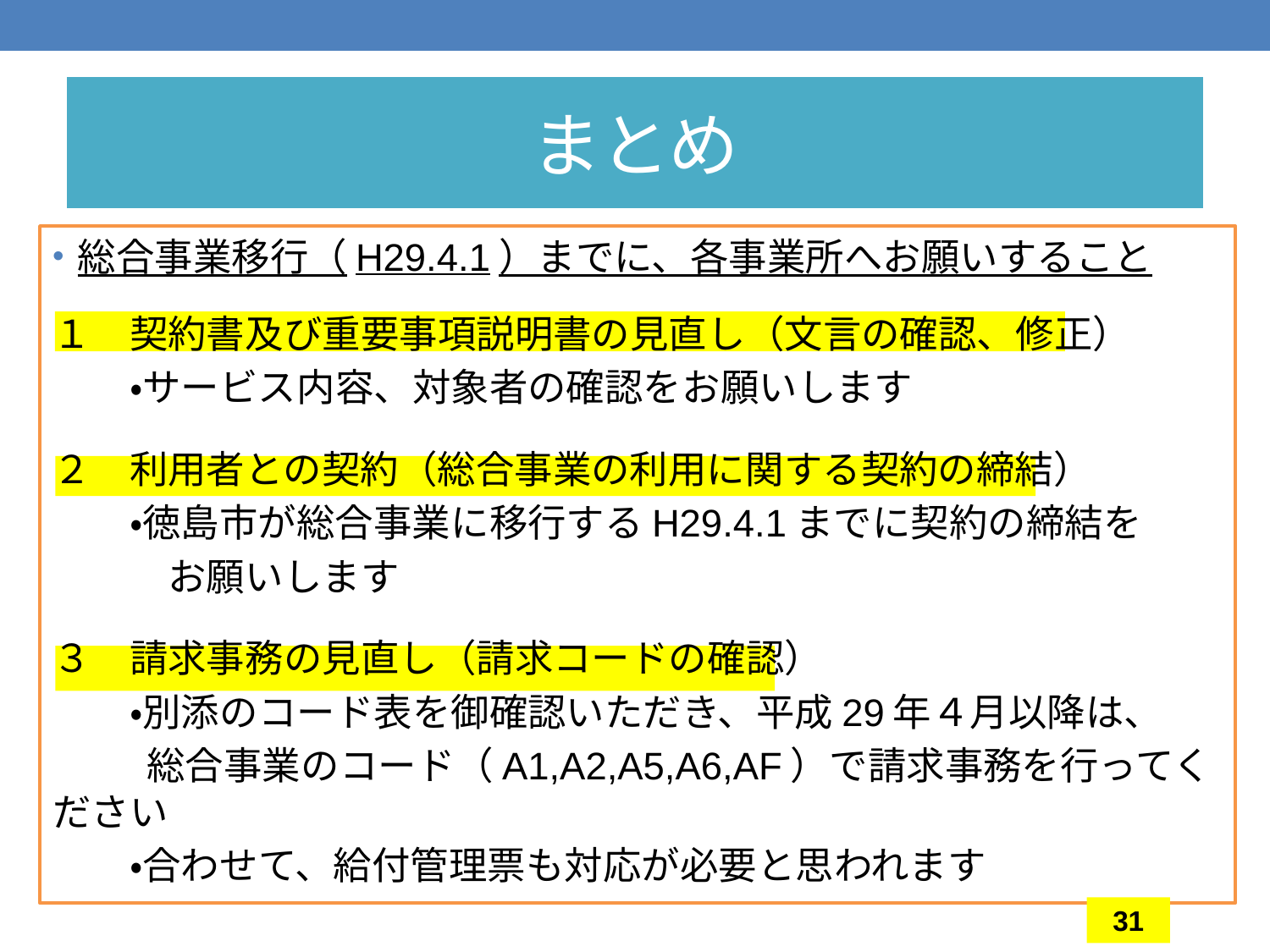

# まとめ
総合事業移行（H29.4.1）までに、各事業所へお願いすること

１　契約書及び重要事項説明書の見直し（文言の確認、修正）
　　・サービス内容、対象者の確認をお願いします

２　利用者との契約（総合事業の利用に関する契約の締結）
　　・徳島市が総合事業に移行するH29.4.1までに契約の締結を
　　　お願いします

３　請求事務の見直し（請求コードの確認）
　　・別添のコード表を御確認いただき、平成29年４月以降は、
　　  総合事業のコード（A1,A2,A5,A6,AF）で請求事務を行ってください
　　・合わせて、給付管理票も対応が必要と思われます

31